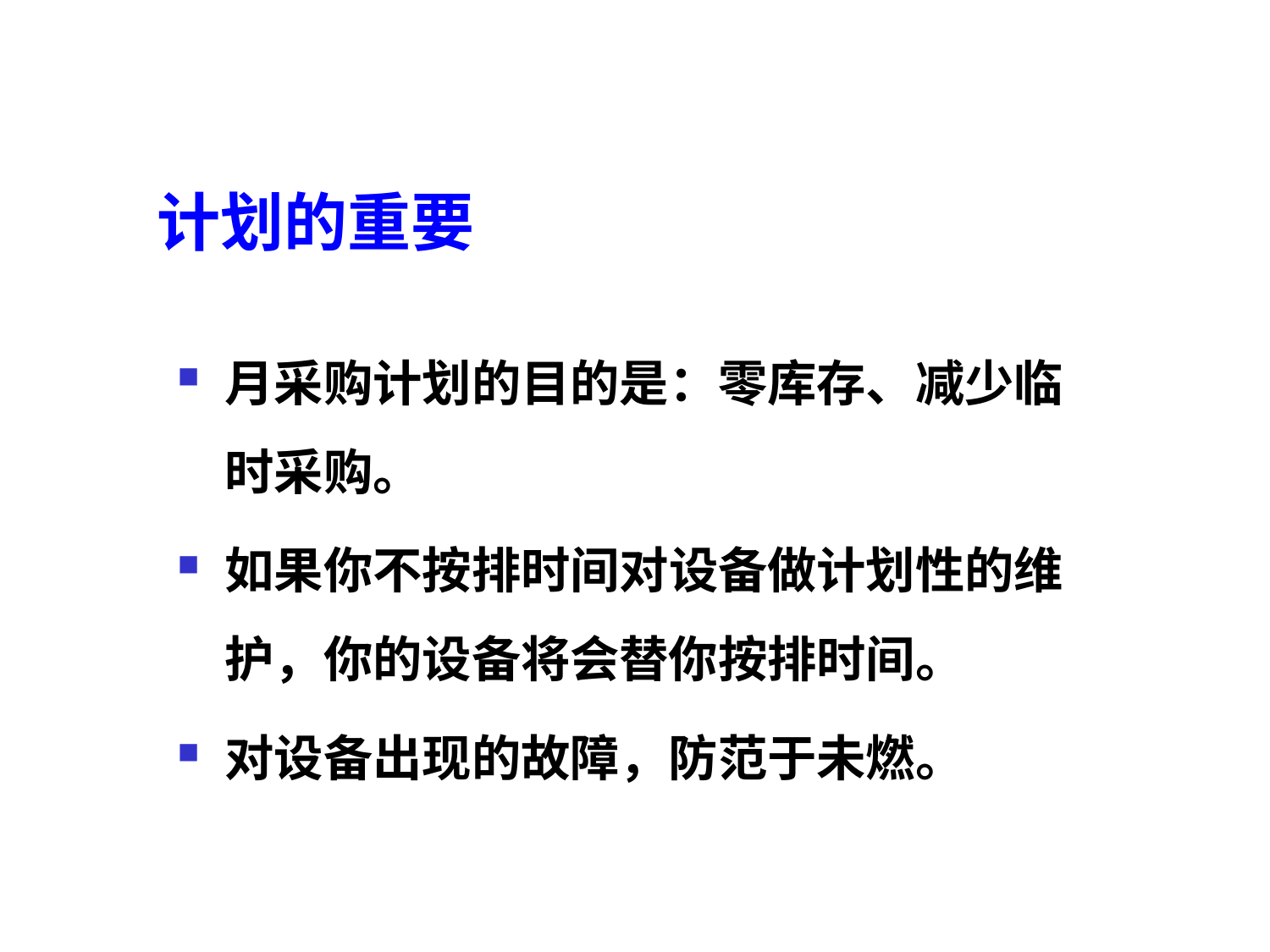

# 计划的重要
月采购计划的目的是：零库存、减少临时采购。
如果你不按排时间对设备做计划性的维护，你的设备将会替你按排时间。
对设备出现的故障，防范于未燃。